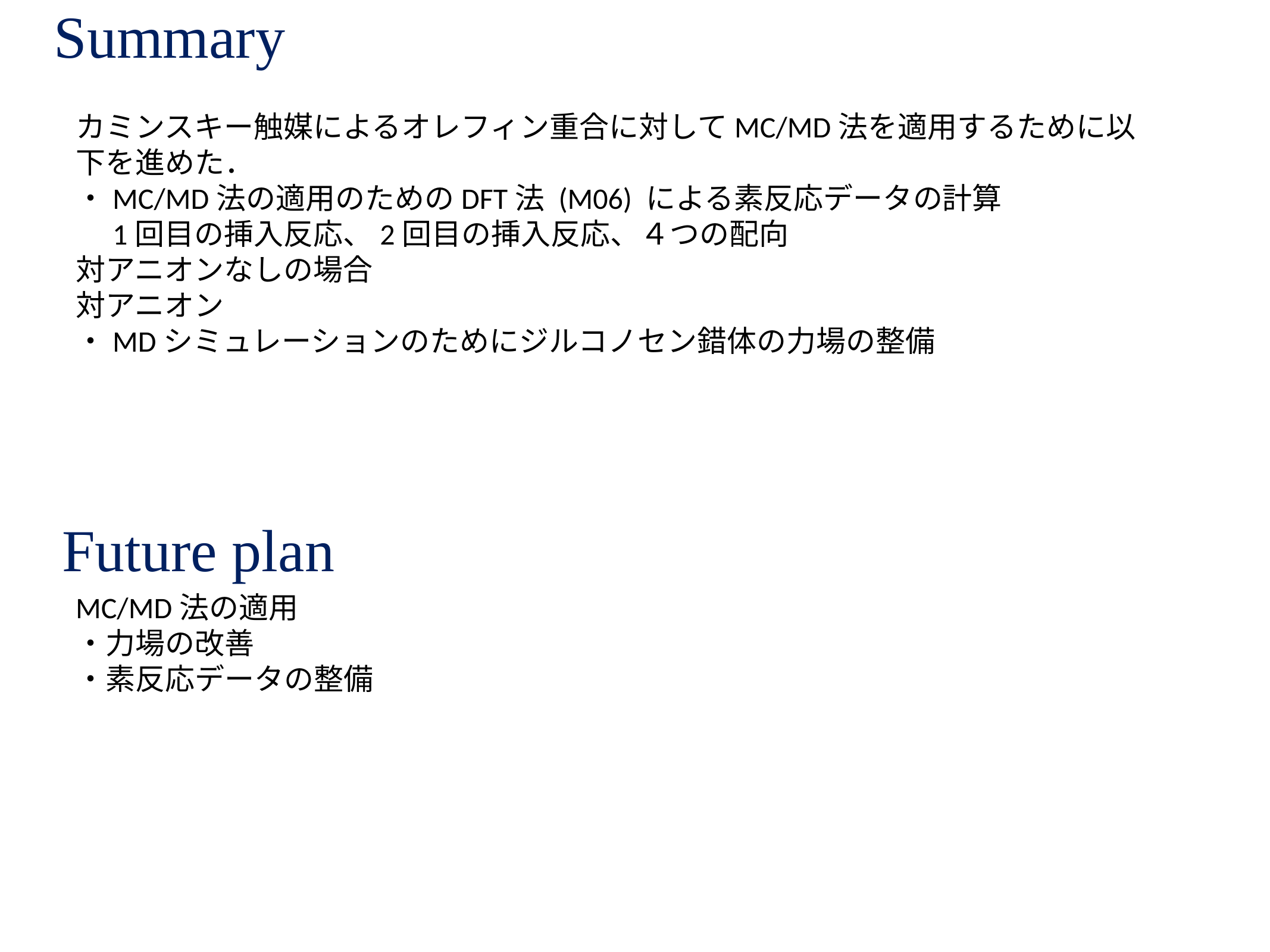

# Summary
カミンスキー触媒によるオレフィン重合に対してMC/MD法を適用するために以下を進めた．
・MC/MD法の適用のためのDFT法 (M06) による素反応データの計算
　1回目の挿入反応、2回目の挿入反応、４つの配向
対アニオンなしの場合
対アニオン
・MDシミュレーションのためにジルコノセン錯体の力場の整備

Future plan
MC/MD法の適用
・力場の改善
・素反応データの整備